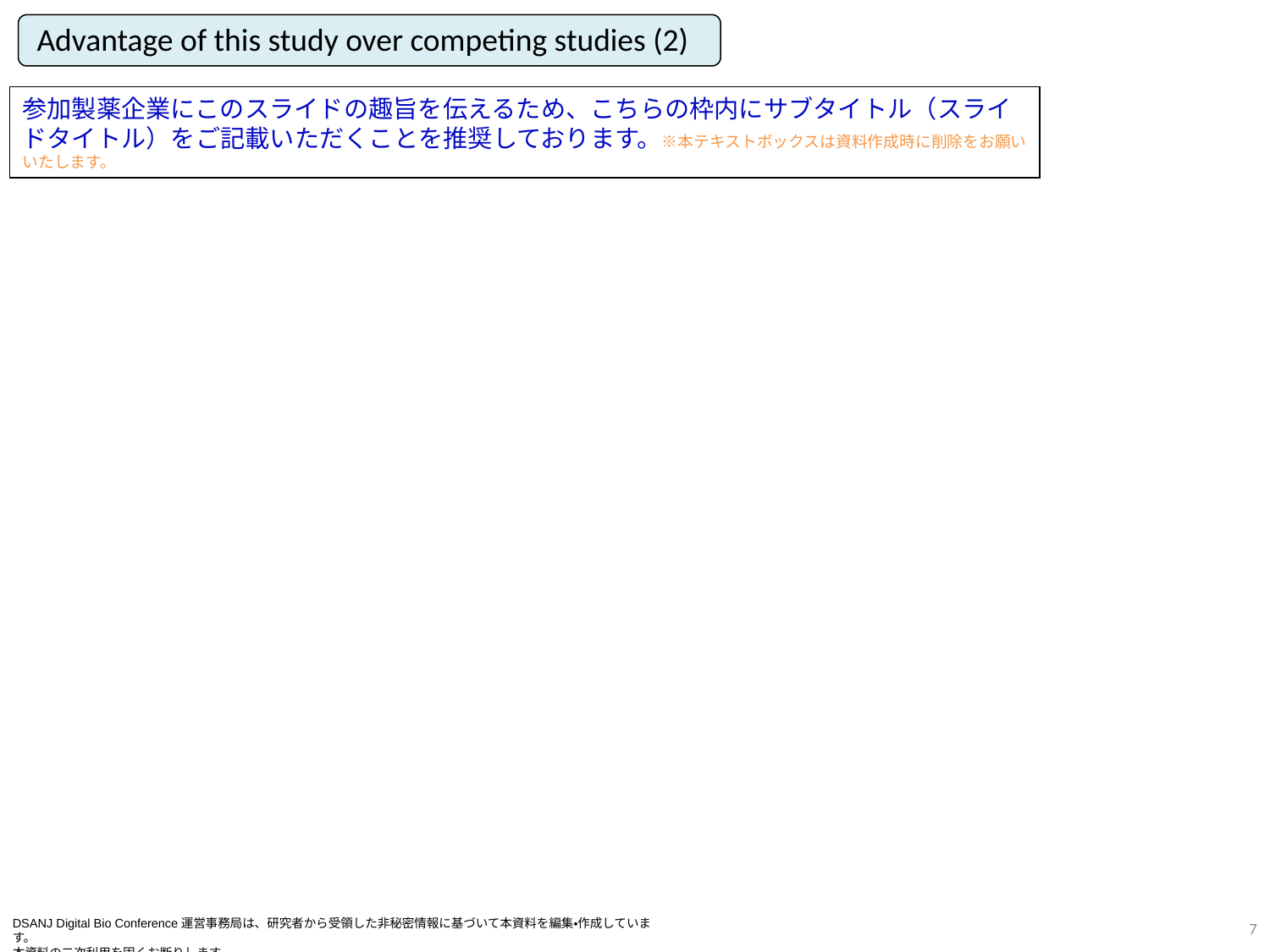

Advantage of this study over competing studies (2)

参加製薬企業にこのスライドの趣旨を伝えるため、こちらの枠内にサブタイトル（スライドタイトル）をご記載いただくことを推奨しております。※本テキストボックスは資料作成時に削除をお願いいたします。
7
DSANJ Digital Bio Conference運営事務局は、研究者から受領した非秘密情報に基づいて本資料を編集・作成しています。
本資料の二次利用を固くお断りします。